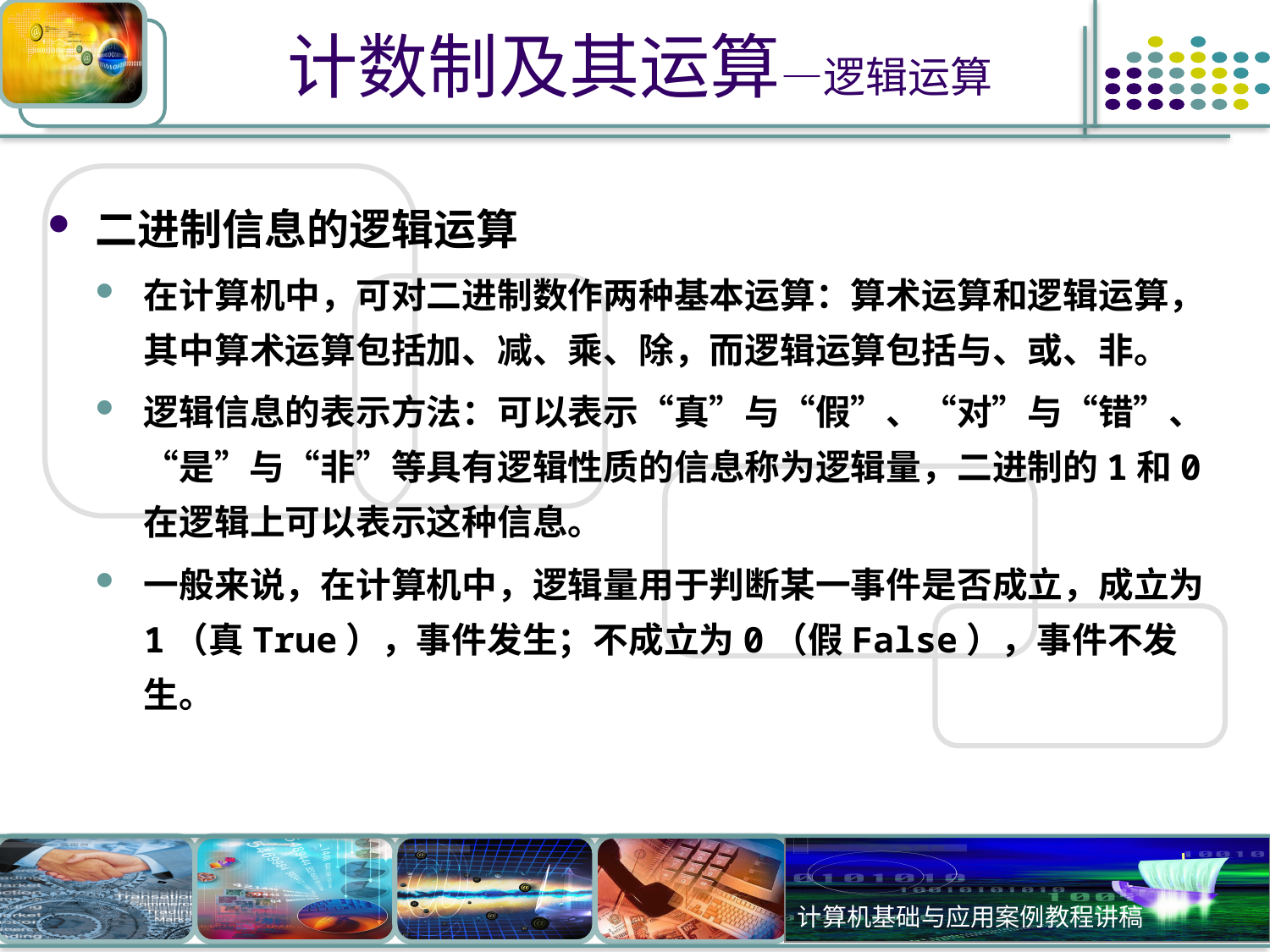

# 计数制及其运算—逻辑运算
二进制信息的逻辑运算
在计算机中，可对二进制数作两种基本运算：算术运算和逻辑运算，其中算术运算包括加、减、乘、除，而逻辑运算包括与、或、非。
逻辑信息的表示方法：可以表示“真”与“假”、“对”与“错”、“是”与“非”等具有逻辑性质的信息称为逻辑量，二进制的1和0在逻辑上可以表示这种信息。
一般来说，在计算机中，逻辑量用于判断某一事件是否成立，成立为1（真True），事件发生；不成立为0（假False），事件不发生。